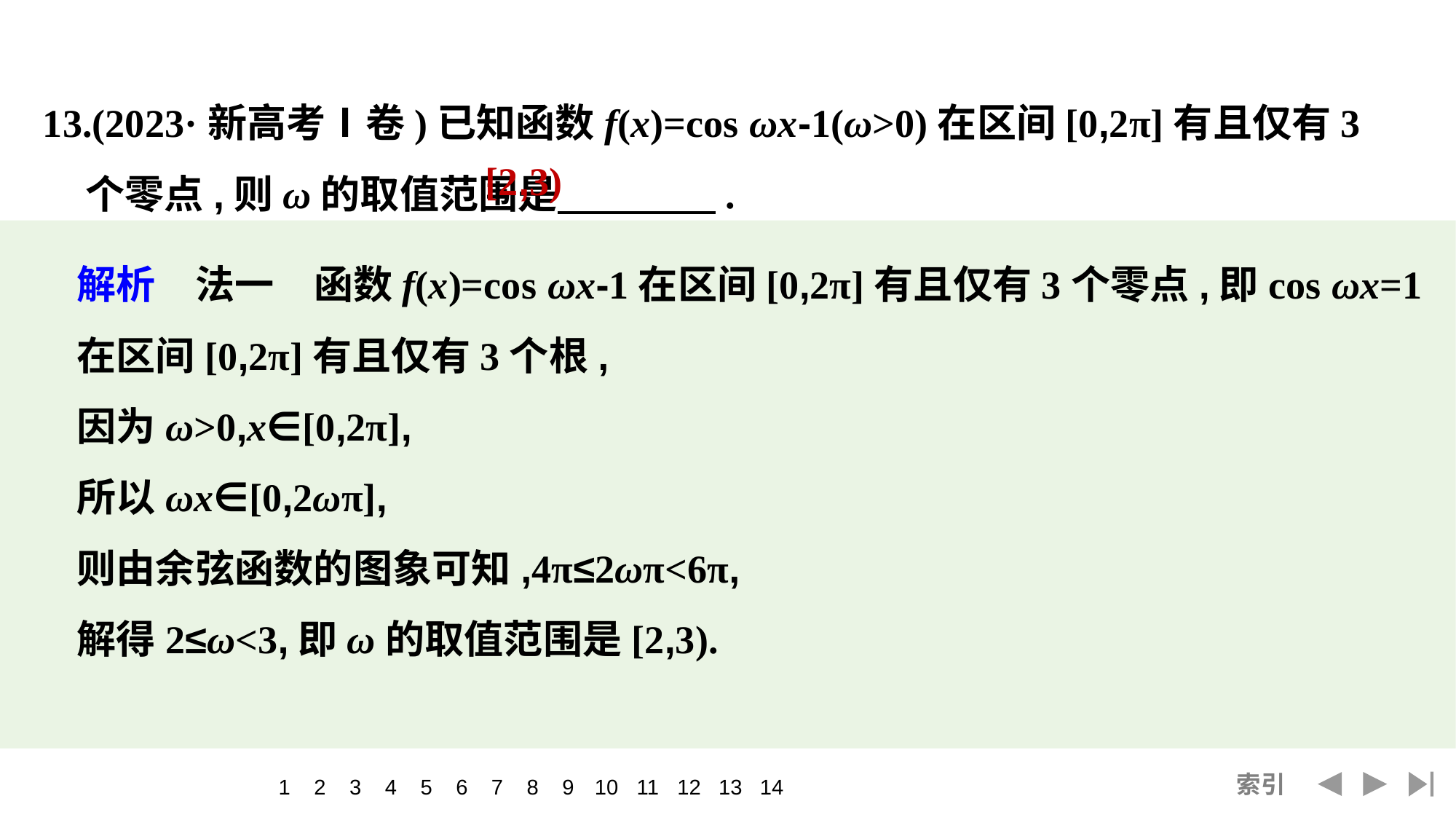

13.(2023·新高考Ⅰ卷)已知函数f(x)=cos ωx-1(ω>0)在区间[0,2π]有且仅有3个零点,则ω的取值范围是　　　　.
[2,3)

解析　法一　函数f(x)=cos ωx-1在区间[0,2π]有且仅有3个零点,即cos ωx=1在区间[0,2π]有且仅有3个根,
因为ω>0,x∈[0,2π],
所以ωx∈[0,2ωπ],
则由余弦函数的图象可知,4π≤2ωπ<6π,
解得2≤ω<3,即ω的取值范围是[2,3).